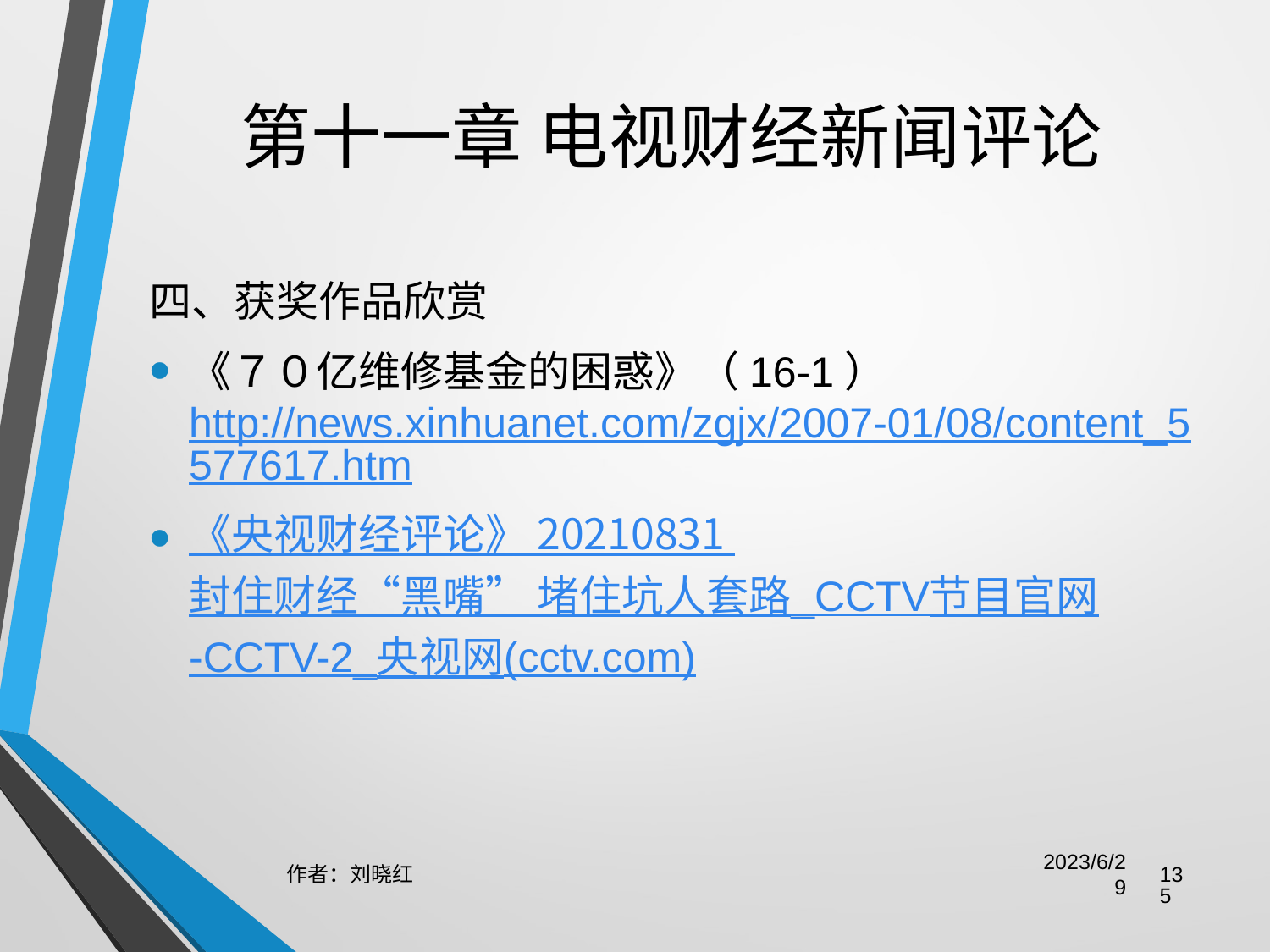

# 第十一章 电视财经新闻评论
四、获奖作品欣赏
《７０亿维修基金的困惑》（16-1）http://news.xinhuanet.com/zgjx/2007-01/08/content_5577617.htm
《央视财经评论》 20210831 封住财经“黑嘴” 堵住坑人套路_CCTV节目官网-CCTV-2_央视网(cctv.com)

作者：刘晓红
2023/6/29
135